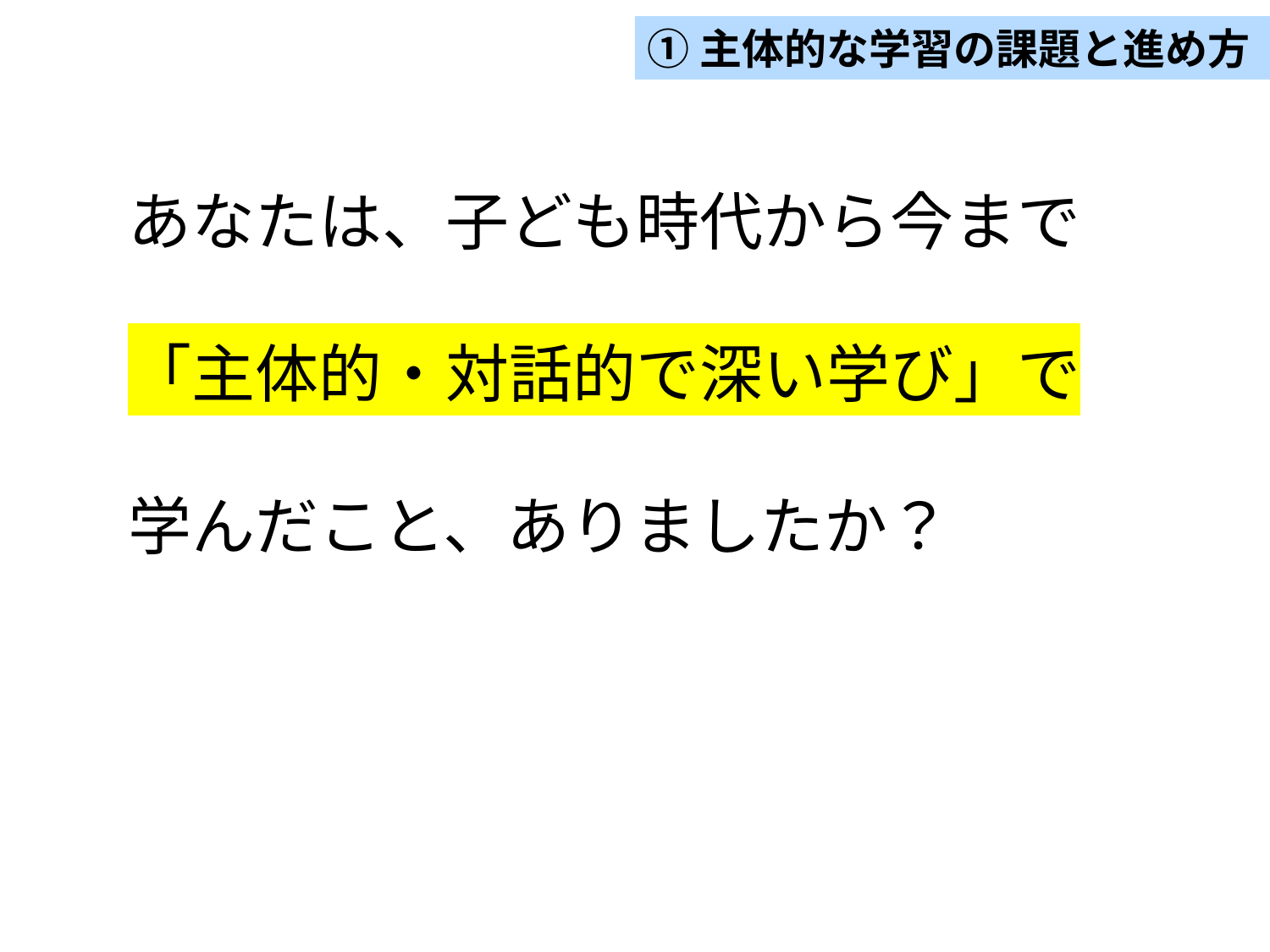

①主体的な学習の課題と進め方
あなたは、子ども時代から今まで

「主体的・対話的で深い学び」で

学んだこと、ありましたか？